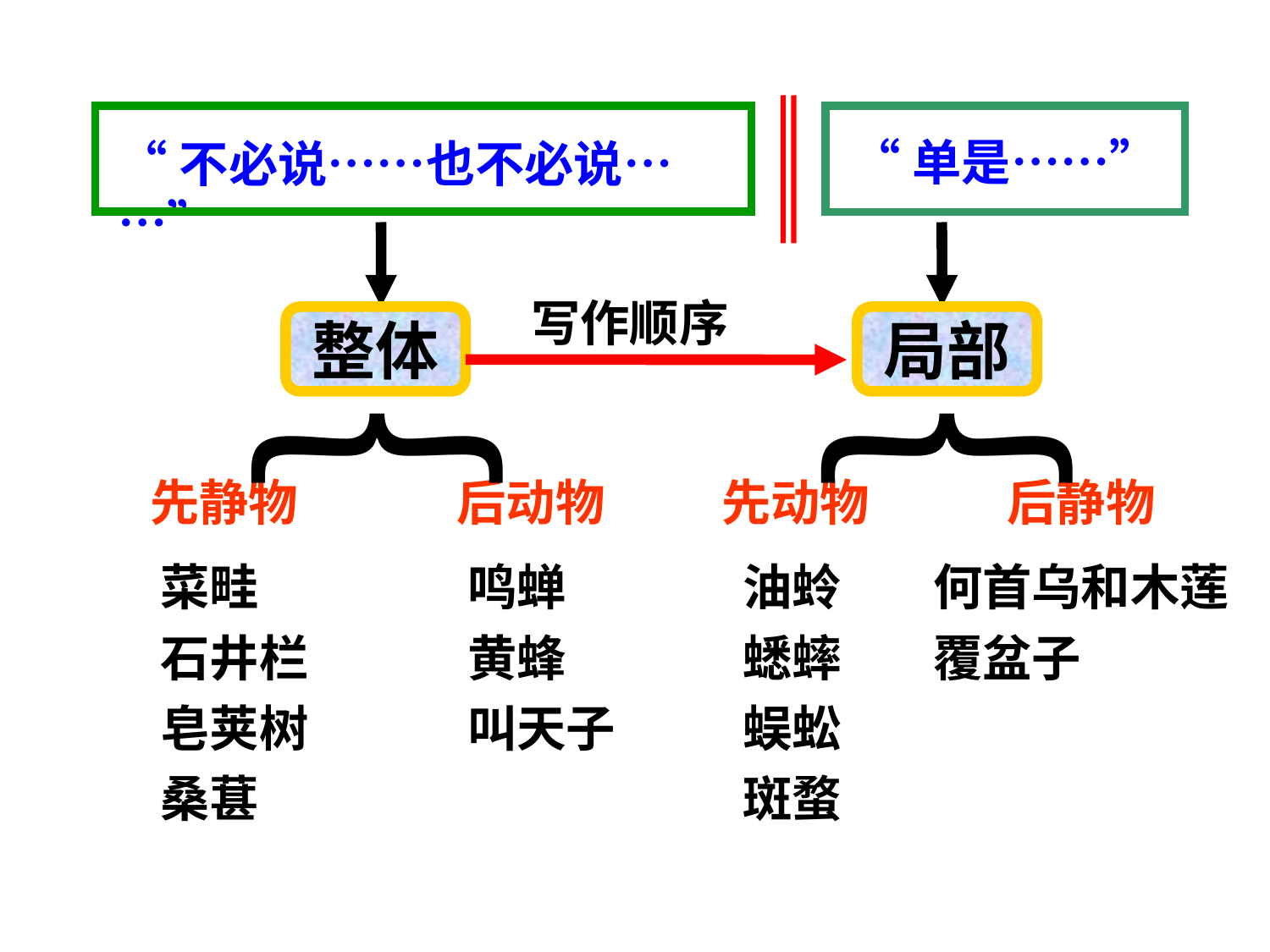

“不必说……也不必说……”

“单是……”
︷
︷

写作顺序
整体
局部

先静物
后动物
先动物
后静物
菜畦
鸣蝉
油蛉
何首乌和木莲
石井栏
黄蜂
蟋蟀
覆盆子
皂荚树
叫天子
蜈蚣
桑葚
斑蝥